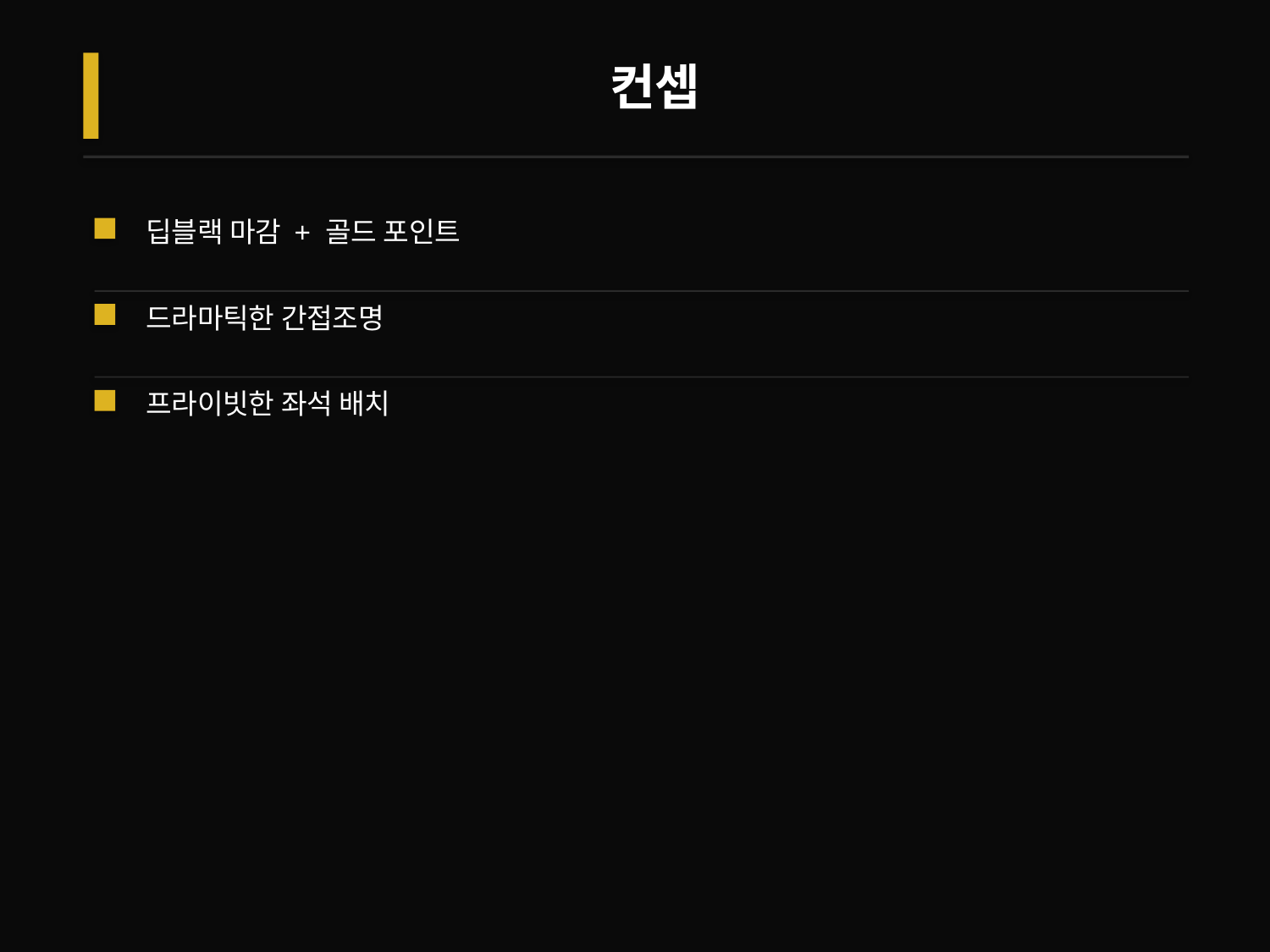

컨셉

딥블랙 마감 + 골드 포인트

드라마틱한 간접조명

프라이빗한 좌석 배치